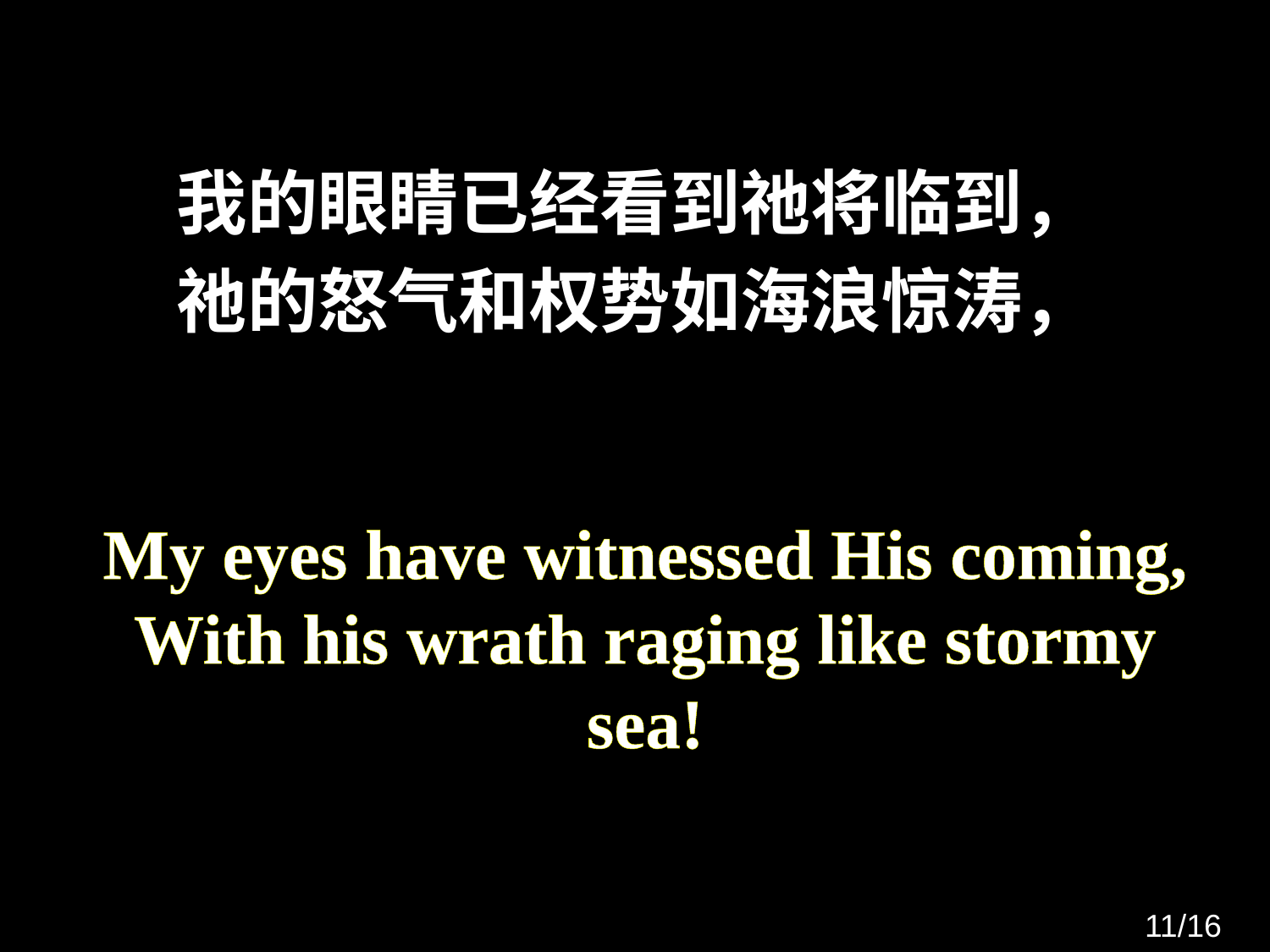

我的眼睛已经看到祂将临到，
祂的怒气和权势如海浪惊涛，
My eyes have witnessed His coming,
With his wrath raging like stormy sea!
11/16